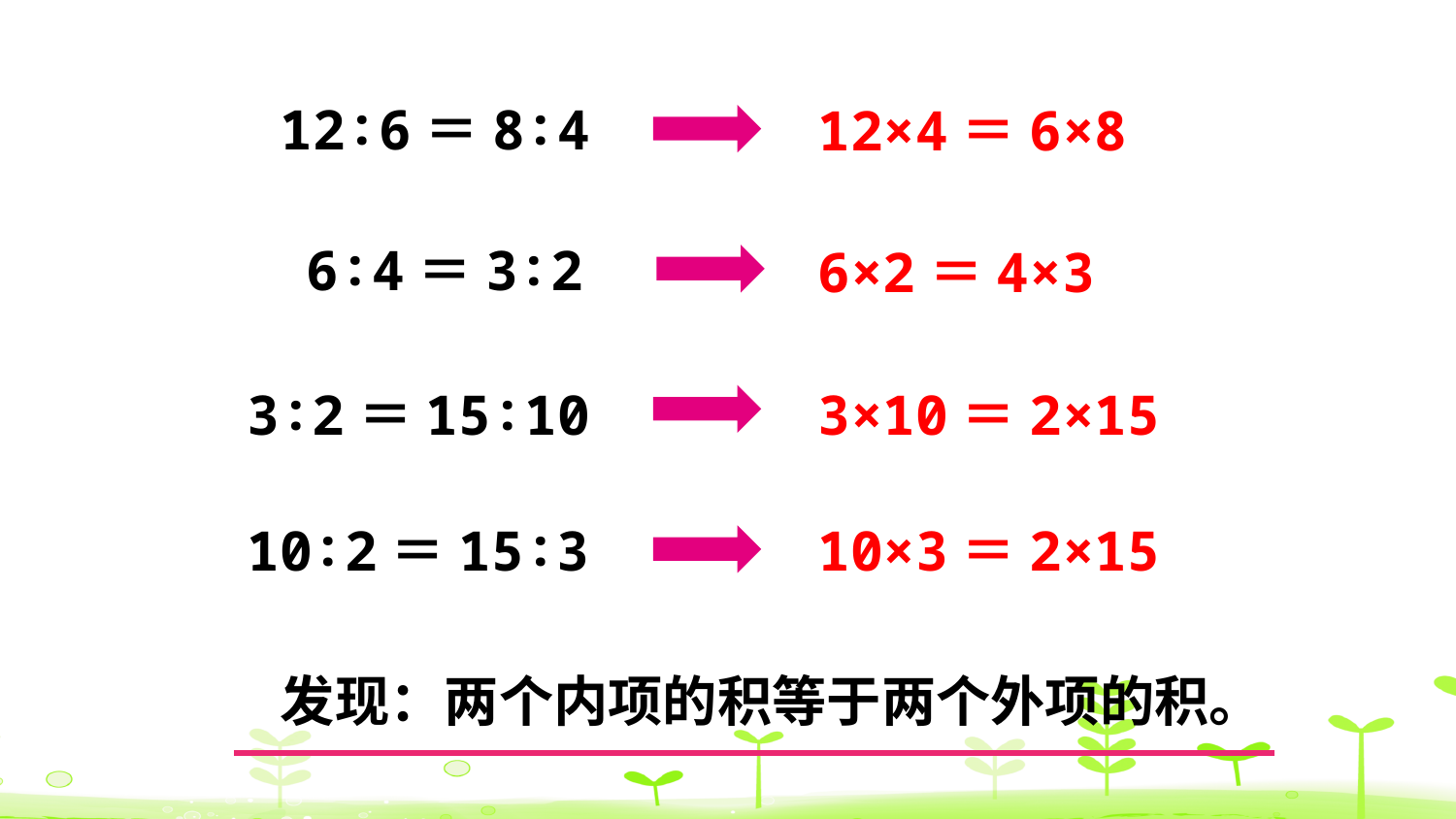

12∶6＝8∶4
12×4＝6×8

6∶4＝3∶2
6×2＝4×3

3×10＝2×15
3∶2＝15∶10

10∶2＝15∶3
10×3＝2×15

发现：两个内项的积等于两个外项的积。